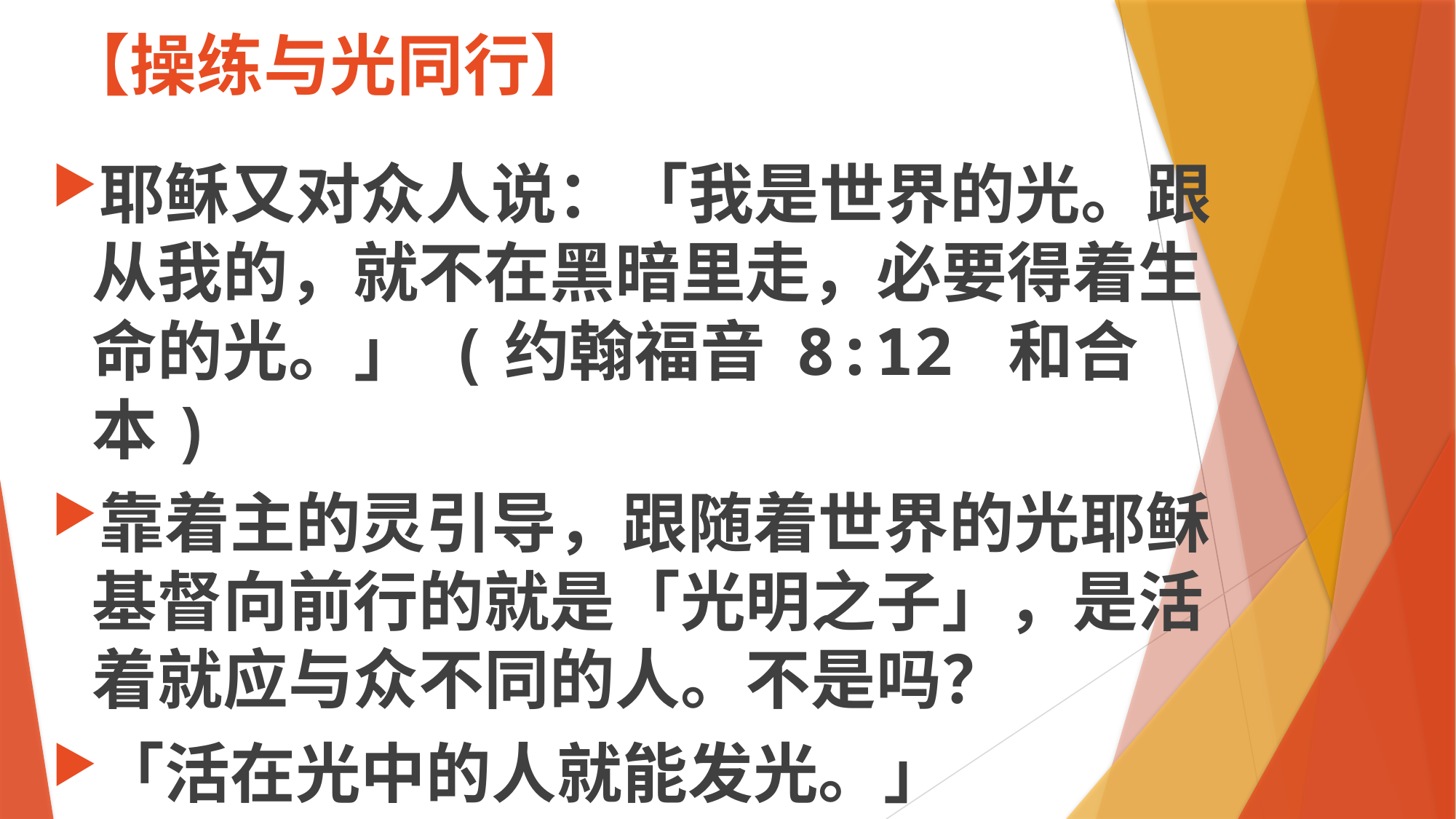

# 【操练与光同行】
耶稣又对众人说：「我是世界的光。跟从我的，就不在黑暗里走，必要得着生命的光。」 (约翰福音 8:12 和合本)
靠着主的灵引导，跟随着世界的光耶稣基督向前行的就是「光明之子」，是活着就应与众不同的人。不是吗？
「活在光中的人就能发光。」